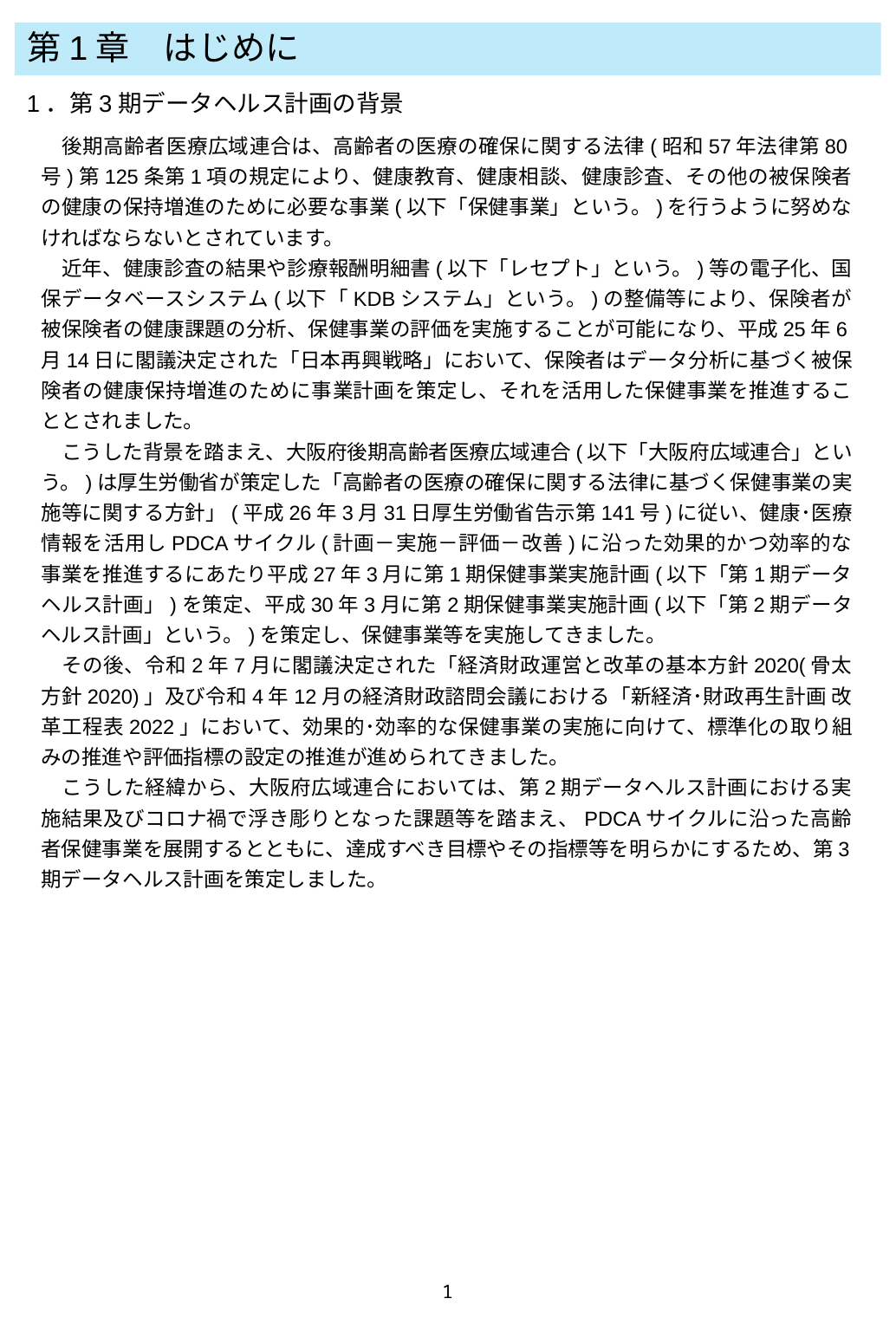

# 第1章　はじめに
1．第3期データヘルス計画の背景
　後期高齢者医療広域連合は、高齢者の医療の確保に関する法律(昭和57年法律第80号)第125条第1項の規定により、健康教育、健康相談、健康診査、その他の被保険者の健康の保持増進のために必要な事業(以下「保健事業」という。)を行うように努めなければならないとされています。
　近年、健康診査の結果や診療報酬明細書(以下「レセプト」という。)等の電子化、国保データベースシステム(以下「KDBシステム」という。)の整備等により、保険者が被保険者の健康課題の分析、保健事業の評価を実施することが可能になり、平成25年6月14日に閣議決定された「日本再興戦略」において、保険者はデータ分析に基づく被保険者の健康保持増進のために事業計画を策定し、それを活用した保健事業を推進することとされました。
　こうした背景を踏まえ、大阪府後期高齢者医療広域連合(以下「大阪府広域連合」という。)は厚生労働省が策定した「高齢者の医療の確保に関する法律に基づく保健事業の実施等に関する方針」(平成26年3月31日厚生労働省告示第141号)に従い、健康･医療情報を活用しPDCAサイクル(計画－実施－評価－改善)に沿った効果的かつ効率的な事業を推進するにあたり平成27年3月に第1期保健事業実施計画(以下「第1期データヘルス計画」)を策定、平成30年3月に第2期保健事業実施計画(以下「第2期データヘルス計画」という。)を策定し、保健事業等を実施してきました。
　その後、令和2年7月に閣議決定された「経済財政運営と改革の基本方針2020(骨太方針2020)」及び令和4年12月の経済財政諮問会議における「新経済･財政再生計画 改革工程表2022」において、効果的･効率的な保健事業の実施に向けて、標準化の取り組みの推進や評価指標の設定の推進が進められてきました。
　こうした経緯から、大阪府広域連合においては、第2期データヘルス計画における実施結果及びコロナ禍で浮き彫りとなった課題等を踏まえ、PDCAサイクルに沿った高齢者保健事業を展開するとともに、達成すべき目標やその指標等を明らかにするため、第3期データヘルス計画を策定しました。
1